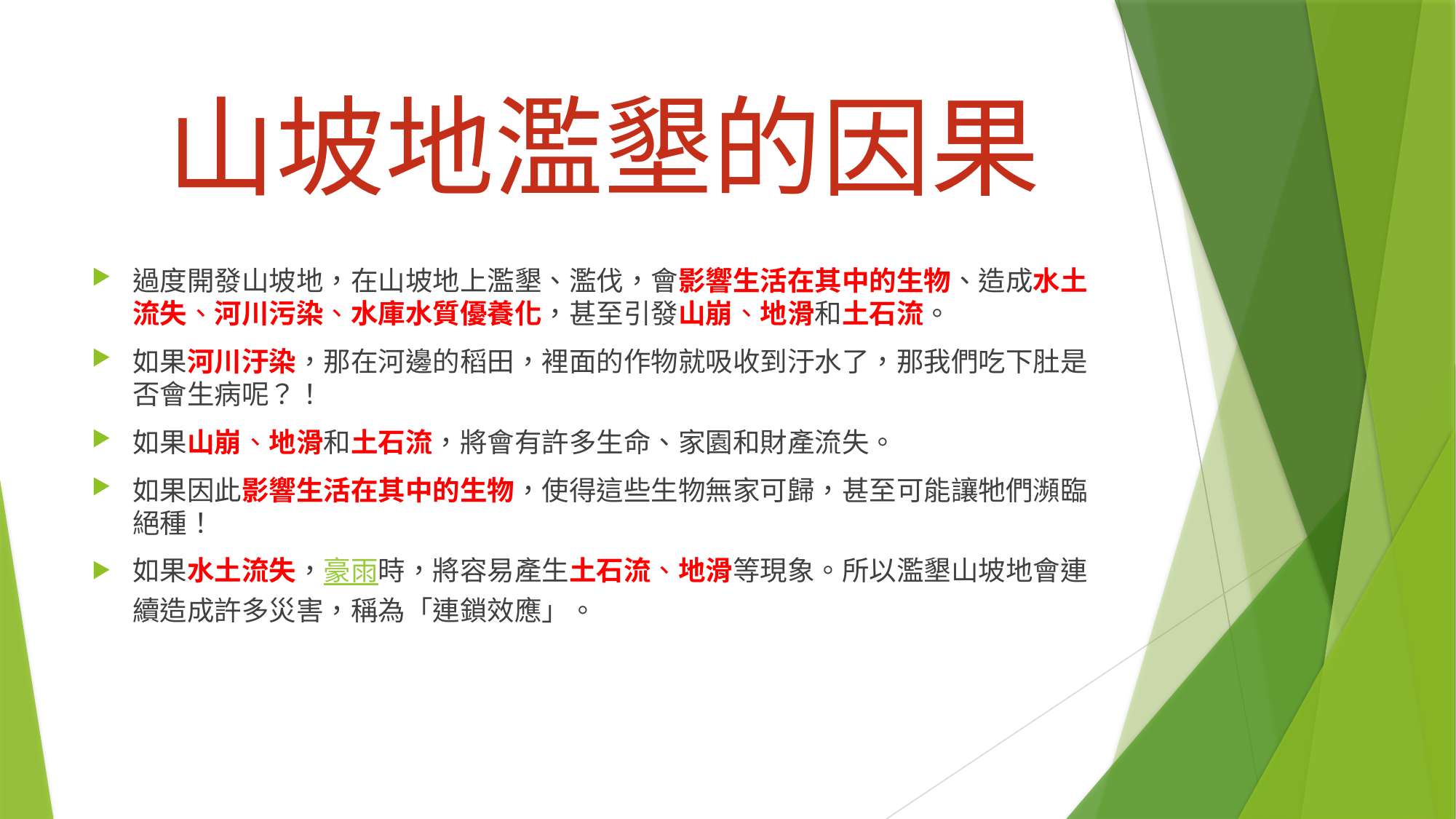

# 山坡地濫墾的因果
過度開發山坡地，在山坡地上濫墾、濫伐，會影響生活在其中的生物、造成水土流失、河川污染、水庫水質優養化，甚至引發山崩、地滑和土石流。
如果河川汙染，那在河邊的稻田，裡面的作物就吸收到汙水了，那我們吃下肚是否會生病呢？！
如果山崩、地滑和土石流，將會有許多生命、家園和財產流失。
如果因此影響生活在其中的生物，使得這些生物無家可歸，甚至可能讓牠們瀕臨絕種！
如果水土流失，豪雨時，將容易產生土石流、地滑等現象。所以濫墾山坡地會連續造成許多災害，稱為「連鎖效應」。